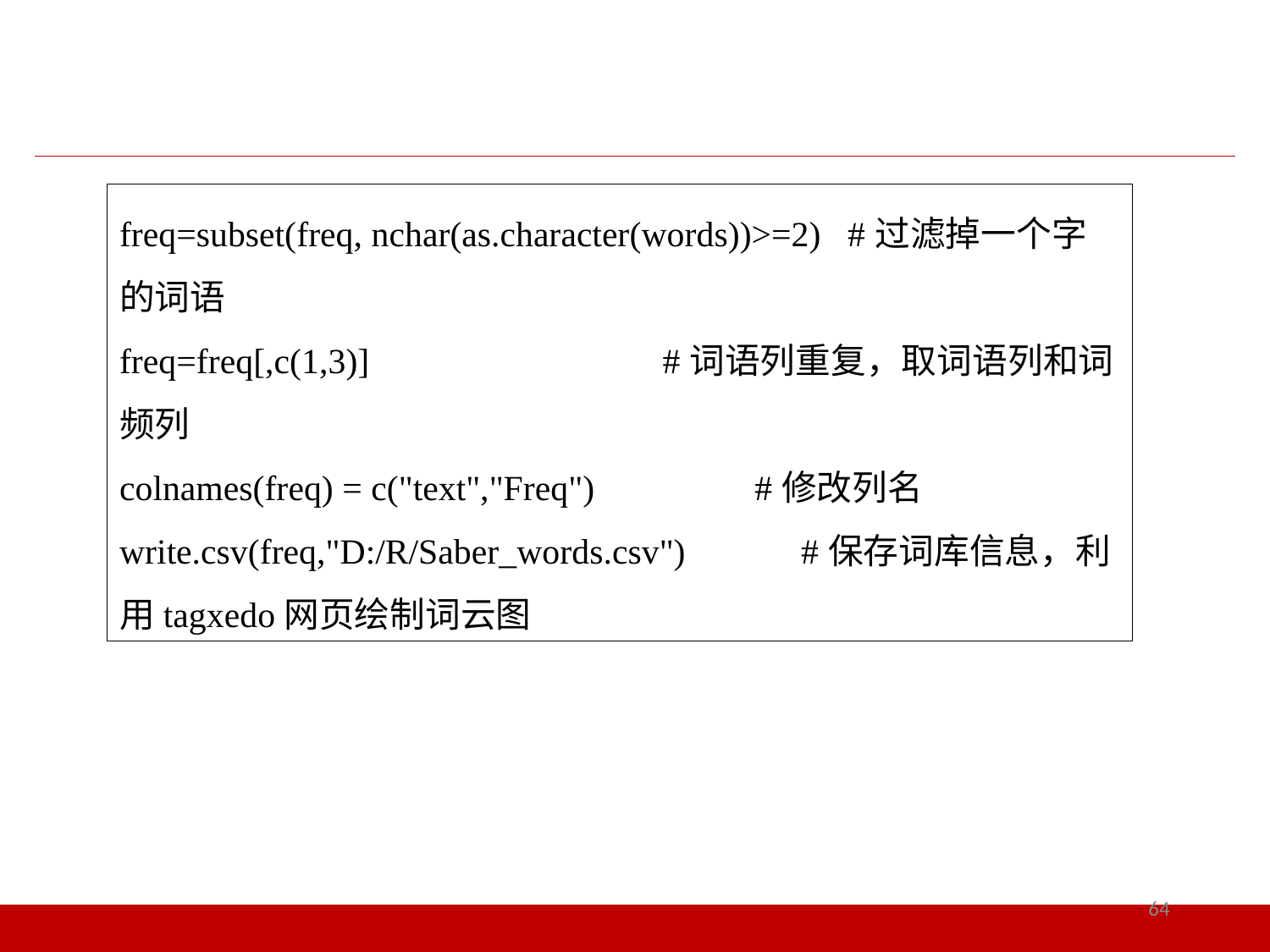

freq=subset(freq, nchar(as.character(words))>=2)   #过滤掉一个字的词语
freq=freq[,c(1,3)]                                 #词语列重复，取词语列和词频列
colnames(freq) = c("text","Freq")                  #修改列名
write.csv(freq,"D:/R/Saber_words.csv")             #保存词库信息，利用tagxedo网页绘制词云图
64